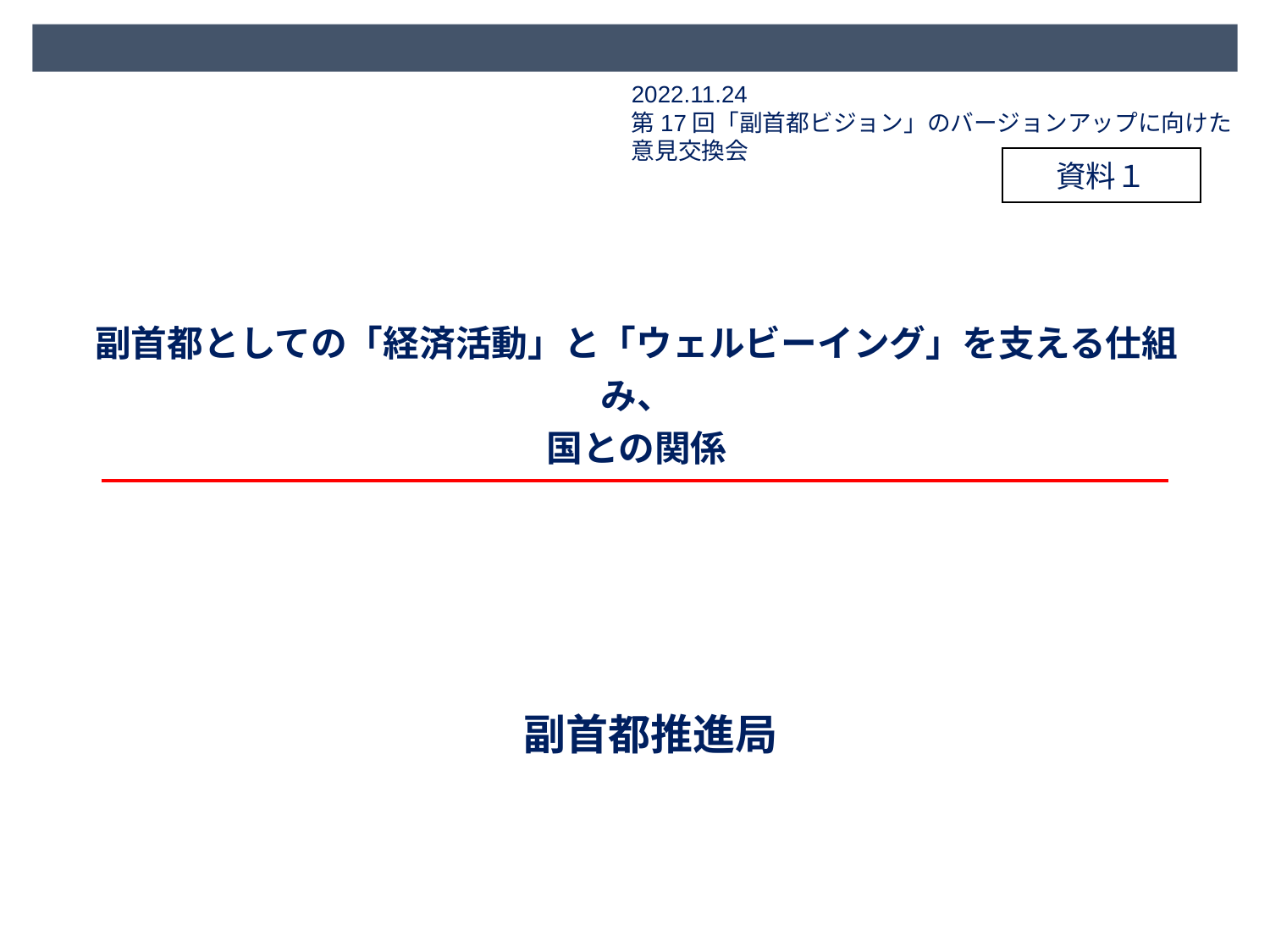

2022.11.24
第17回「副首都ビジョン」のバージョンアップに向けた意見交換会
資料１
# 副首都としての「経済活動」と「ウェルビーイング」を支える仕組み、 国との関係

副首都推進局